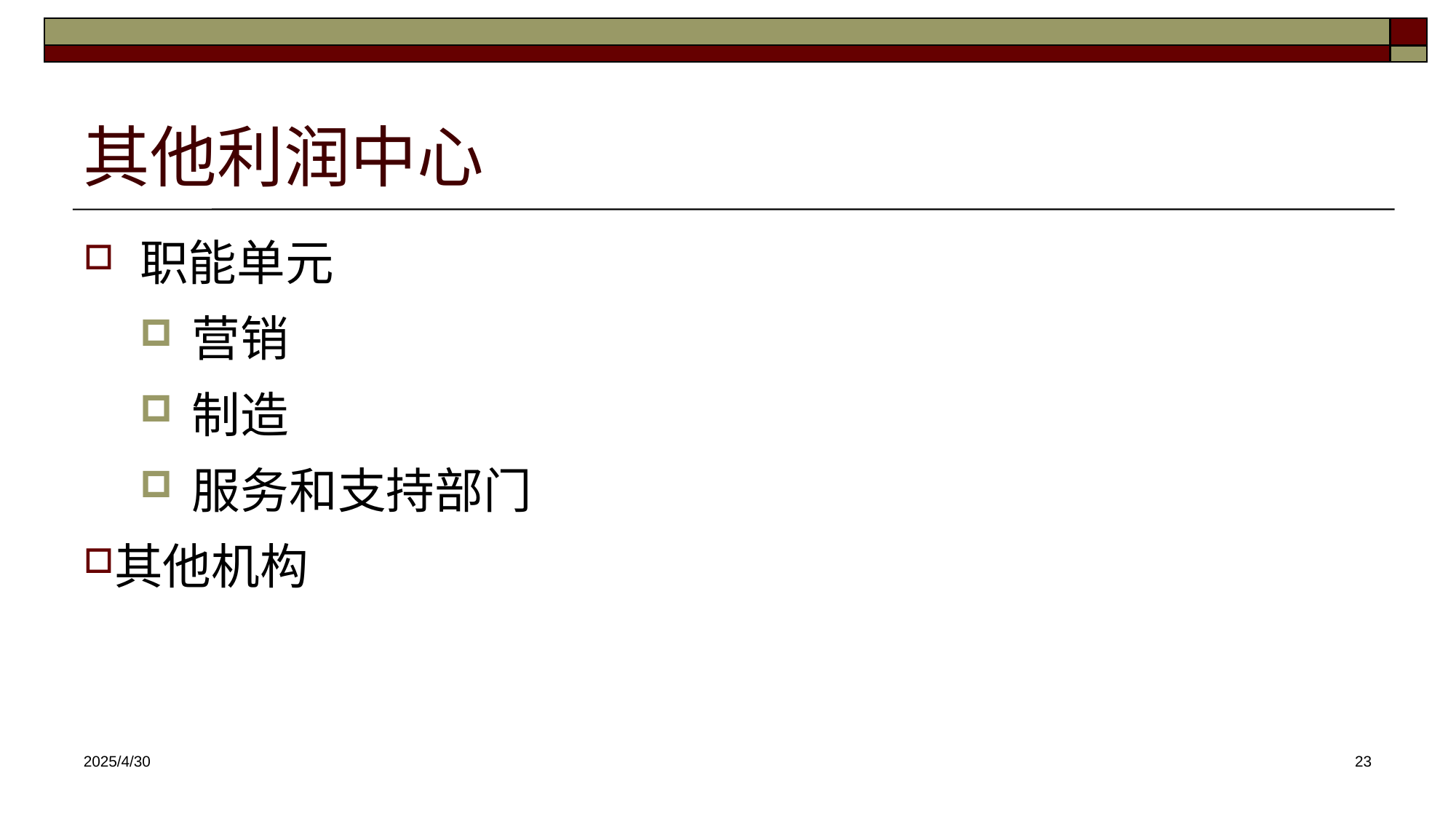

# 其他利润中心
职能单元
营销
制造
服务和支持部门
其他机构
2025/4/30
23